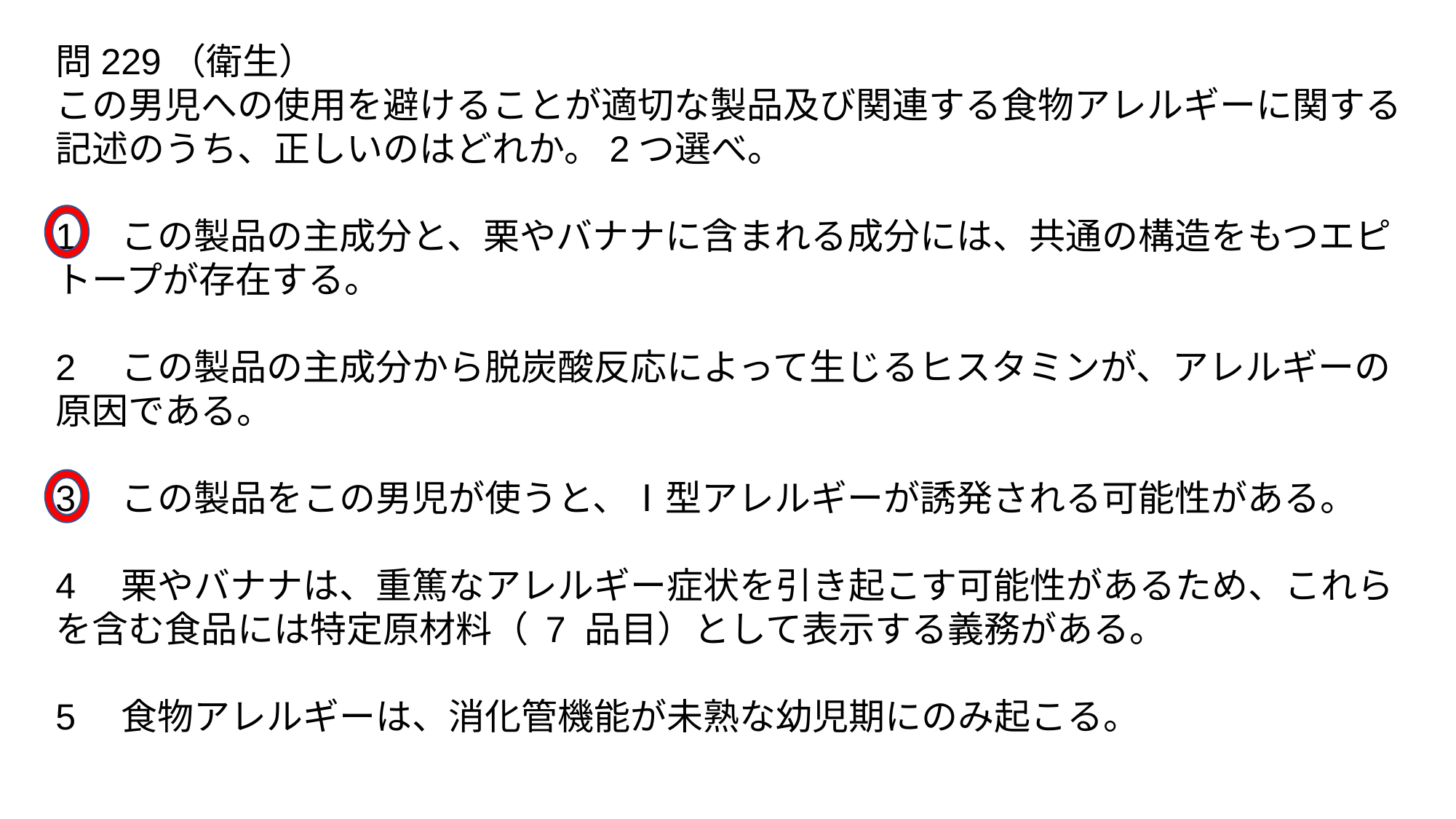

問229（衛生）
この男児への使用を避けることが適切な製品及び関連する食物アレルギーに関する記述のうち、正しいのはどれか。2つ選べ。

1　この製品の主成分と、栗やバナナに含まれる成分には、共通の構造をもつエピトープが存在する。

2　この製品の主成分から脱炭酸反応によって生じるヒスタミンが、アレルギーの原因である。

3　この製品をこの男児が使うと、Ⅰ型アレルギーが誘発される可能性がある。

4　栗やバナナは、重篤なアレルギー症状を引き起こす可能性があるため、これらを含む食品には特定原材料（ 7 品目）として表示する義務がある。

5　食物アレルギーは、消化管機能が未熟な幼児期にのみ起こる。